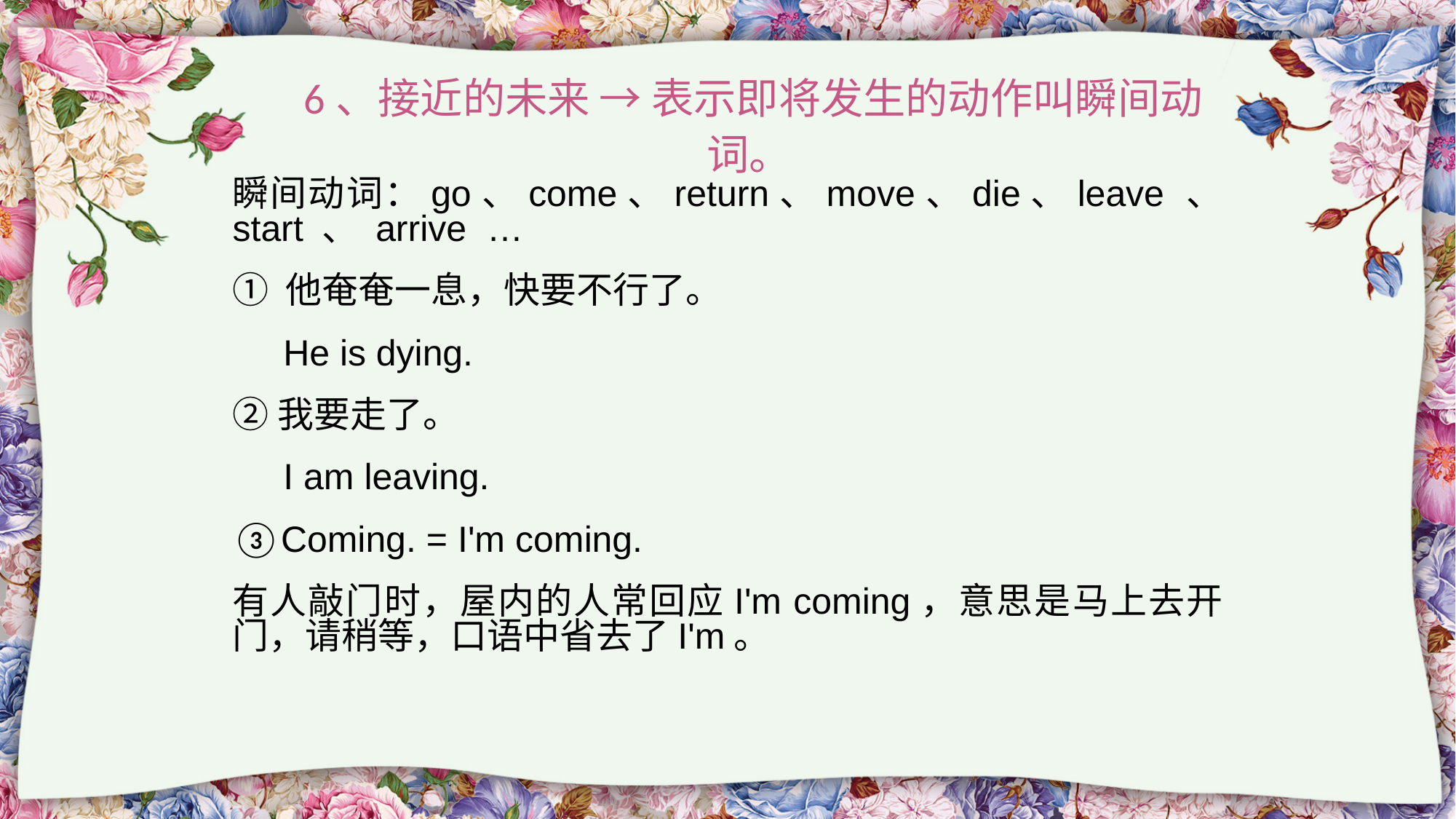

# 6、接近的未来 → 表示即将发生的动作叫瞬间动词。
瞬间动词：go、come、return、move、die、leave 、 start 、 arrive  …
① 他奄奄一息，快要不行了。
     He is dying.
②我要走了。
     I am leaving.
③Coming. = I'm coming.
有人敲门时，屋内的人常回应I'm coming，意思是马上去开门，请稍等，口语中省去了I'm。